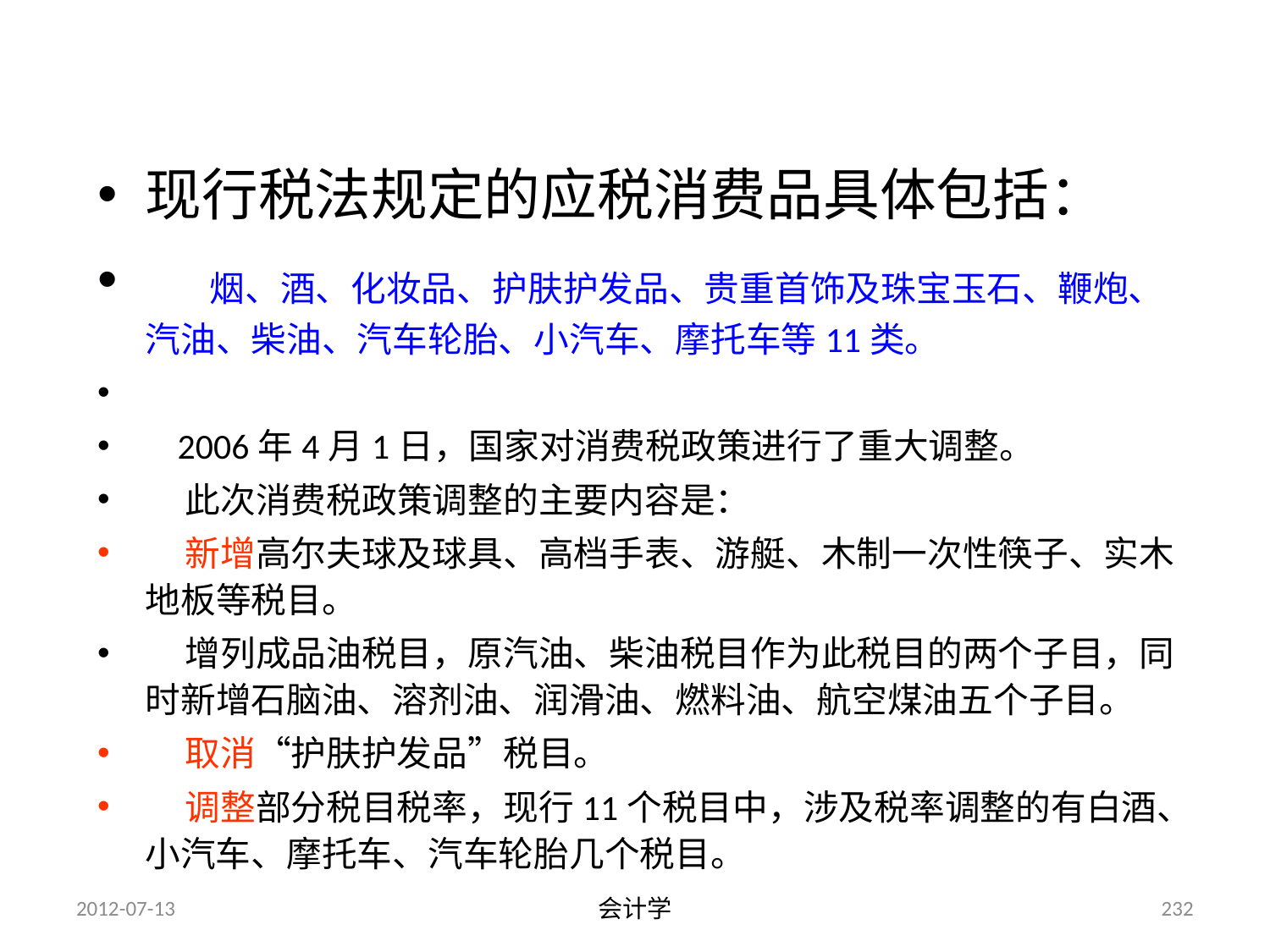

现行税法规定的应税消费品具体包括：
    烟、酒、化妆品、护肤护发品、贵重首饰及珠宝玉石、鞭炮、汽油、柴油、汽车轮胎、小汽车、摩托车等11类。

    2006年4月1日，国家对消费税政策进行了重大调整。
    此次消费税政策调整的主要内容是：
    新增高尔夫球及球具、高档手表、游艇、木制一次性筷子、实木地板等税目。
    增列成品油税目，原汽油、柴油税目作为此税目的两个子目，同时新增石脑油、溶剂油、润滑油、燃料油、航空煤油五个子目。
    取消“护肤护发品”税目。
    调整部分税目税率，现行11个税目中，涉及税率调整的有白酒、小汽车、摩托车、汽车轮胎几个税目。

2012-07-13
会计学
232